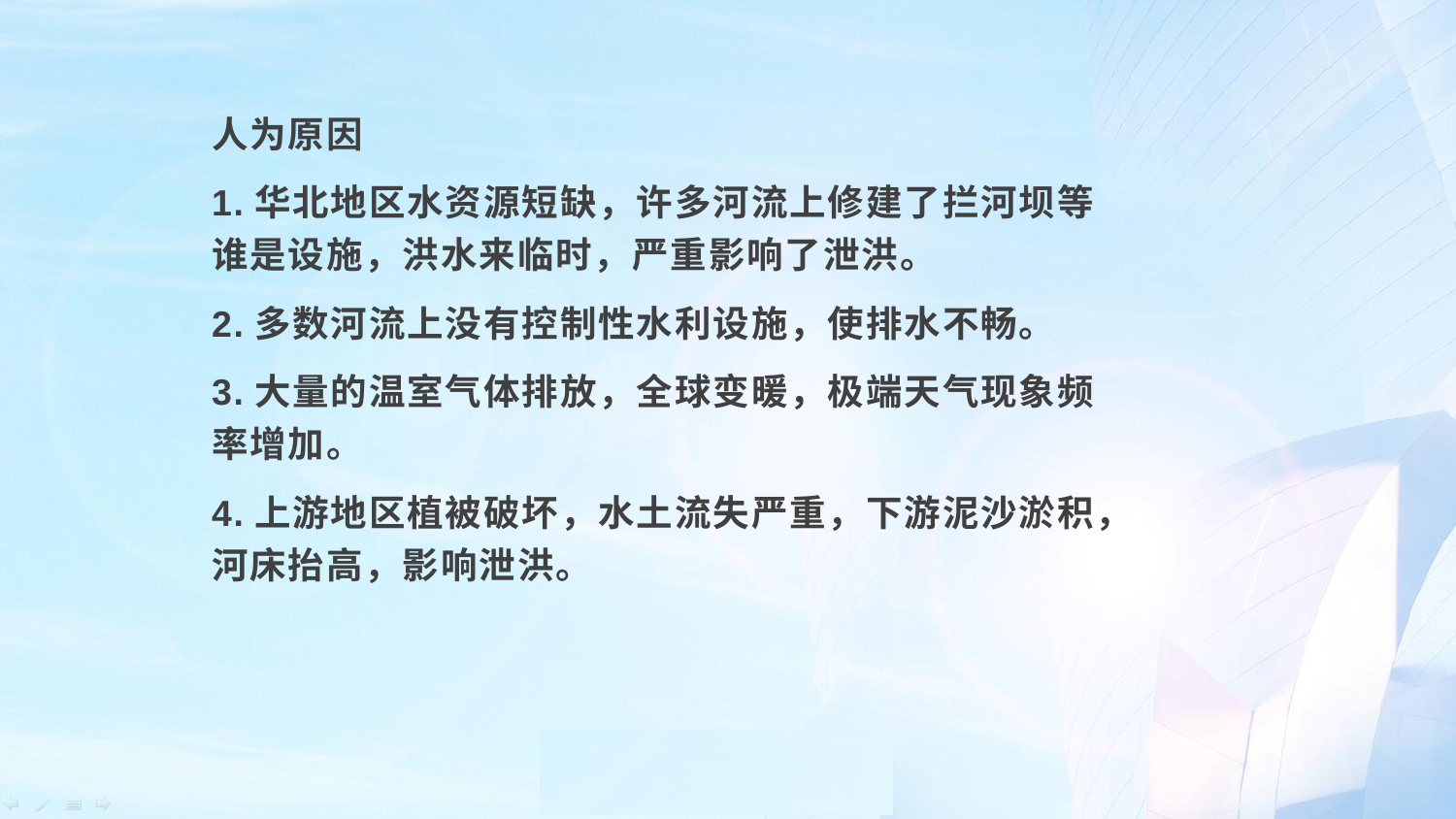

人为原因
1.华北地区水资源短缺，许多河流上修建了拦河坝等谁是设施，洪水来临时，严重影响了泄洪。
2.多数河流上没有控制性水利设施，使排水不畅。
3.大量的温室气体排放，全球变暖，极端天气现象频率增加。
4.上游地区植被破坏，水土流失严重，下游泥沙淤积，河床抬高，影响泄洪。